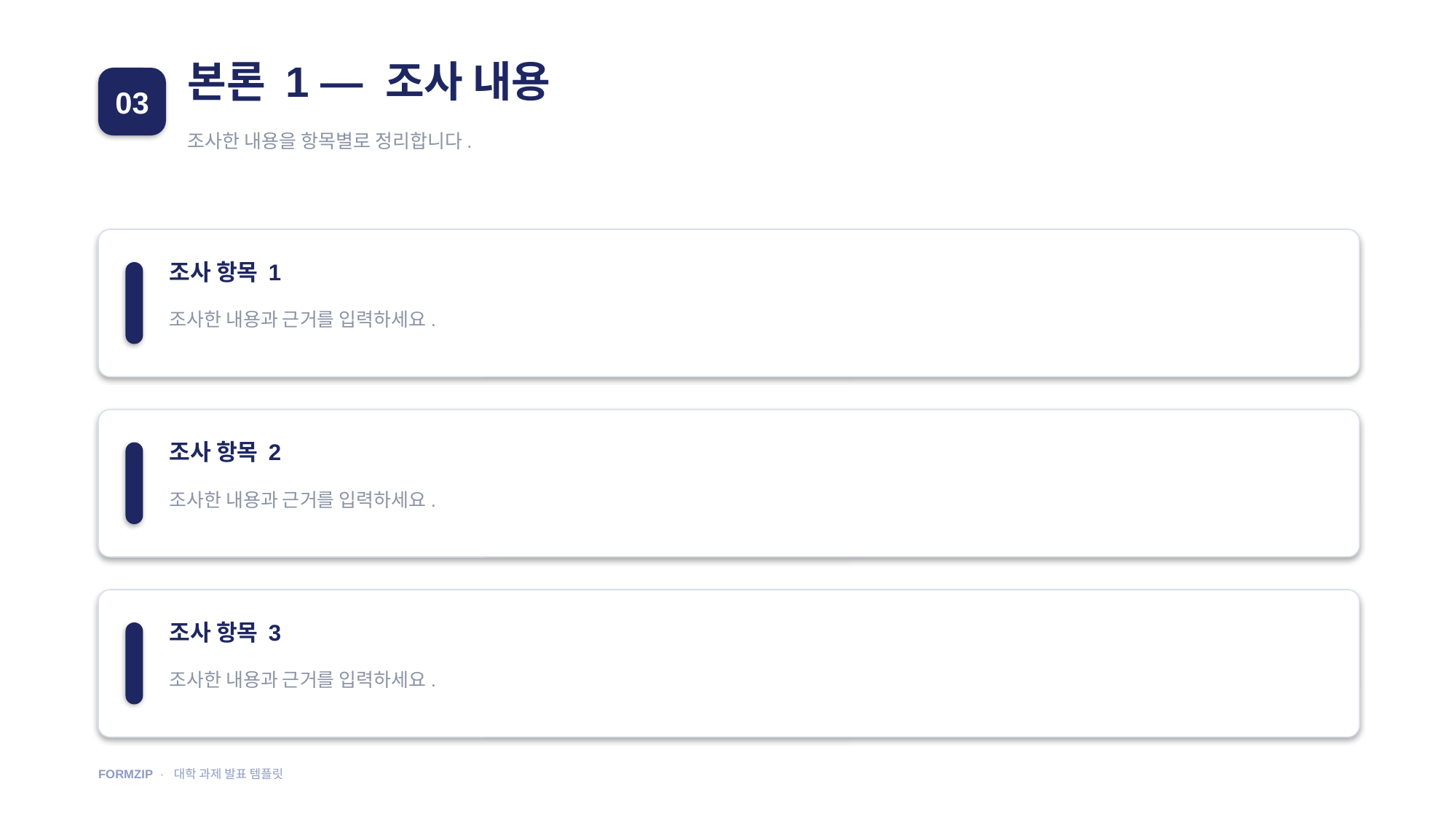

본론 1 — 조사 내용
03
조사한 내용을 항목별로 정리합니다.

조사 항목 1

조사한 내용과 근거를 입력하세요.

조사 항목 2

조사한 내용과 근거를 입력하세요.

조사 항목 3

조사한 내용과 근거를 입력하세요.
FORMZIP  ·  대학 과제 발표 템플릿